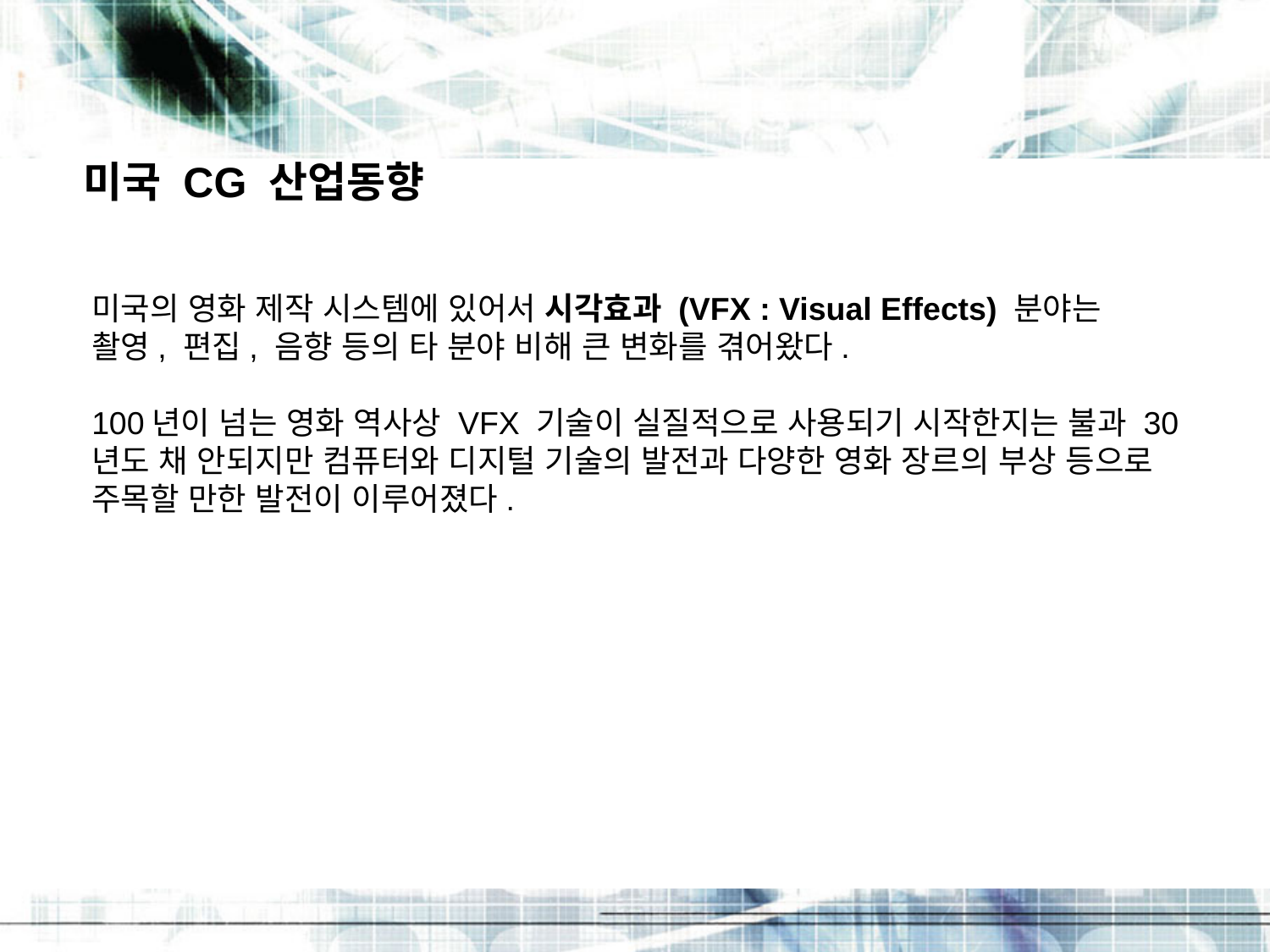

미국 CG 산업동향
미국의 영화 제작 시스템에 있어서 시각효과 (VFX : Visual Effects) 분야는
촬영, 편집, 음향 등의 타 분야 비해 큰 변화를 겪어왔다.

100년이 넘는 영화 역사상 VFX 기술이 실질적으로 사용되기 시작한지는 불과 30년도 채 안되지만 컴퓨터와 디지털 기술의 발전과 다양한 영화 장르의 부상 등으로 주목할 만한 발전이 이루어졌다.